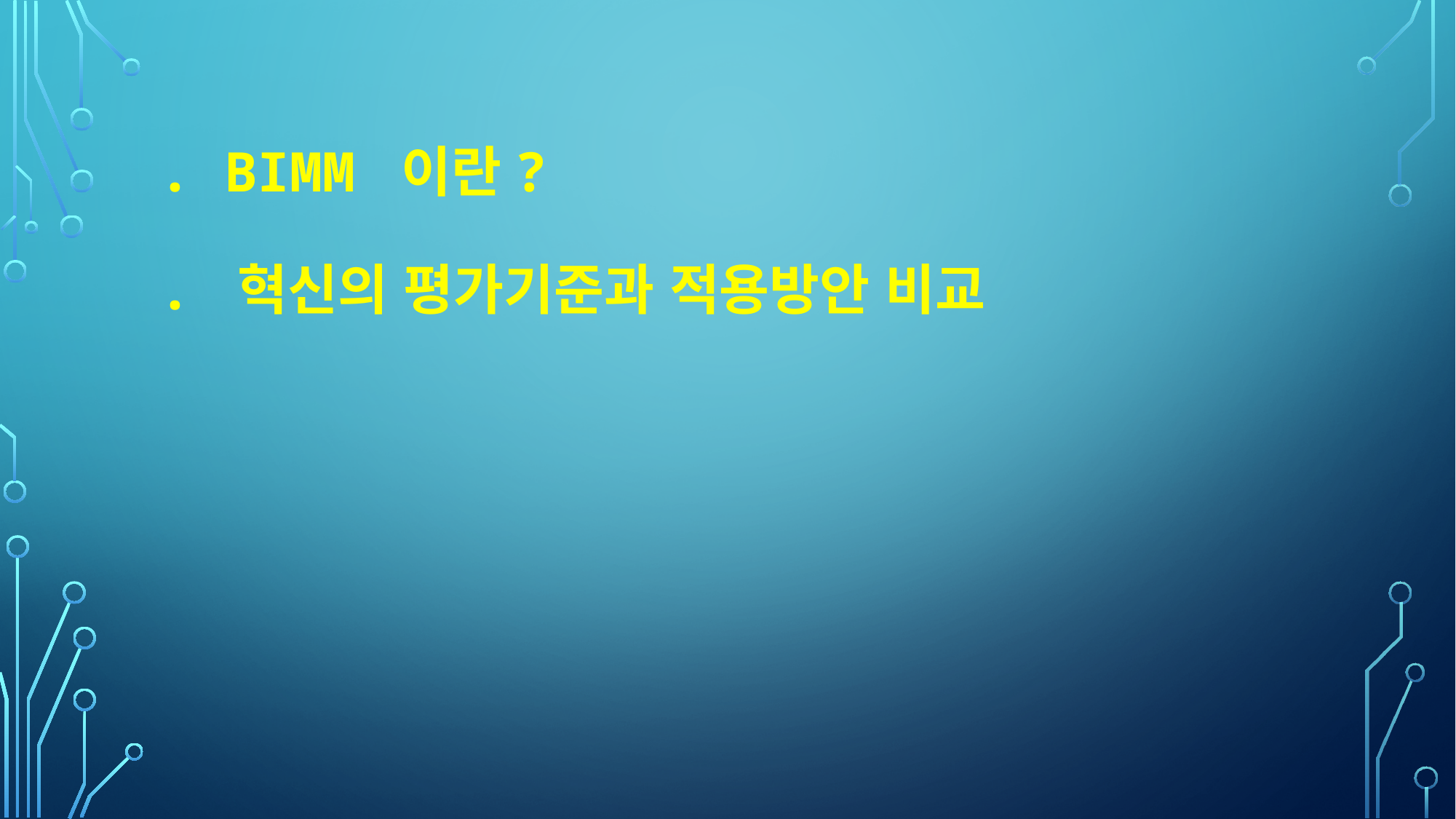

# . BIMM 이란? . 혁신의 평가기준과 적용방안 비교